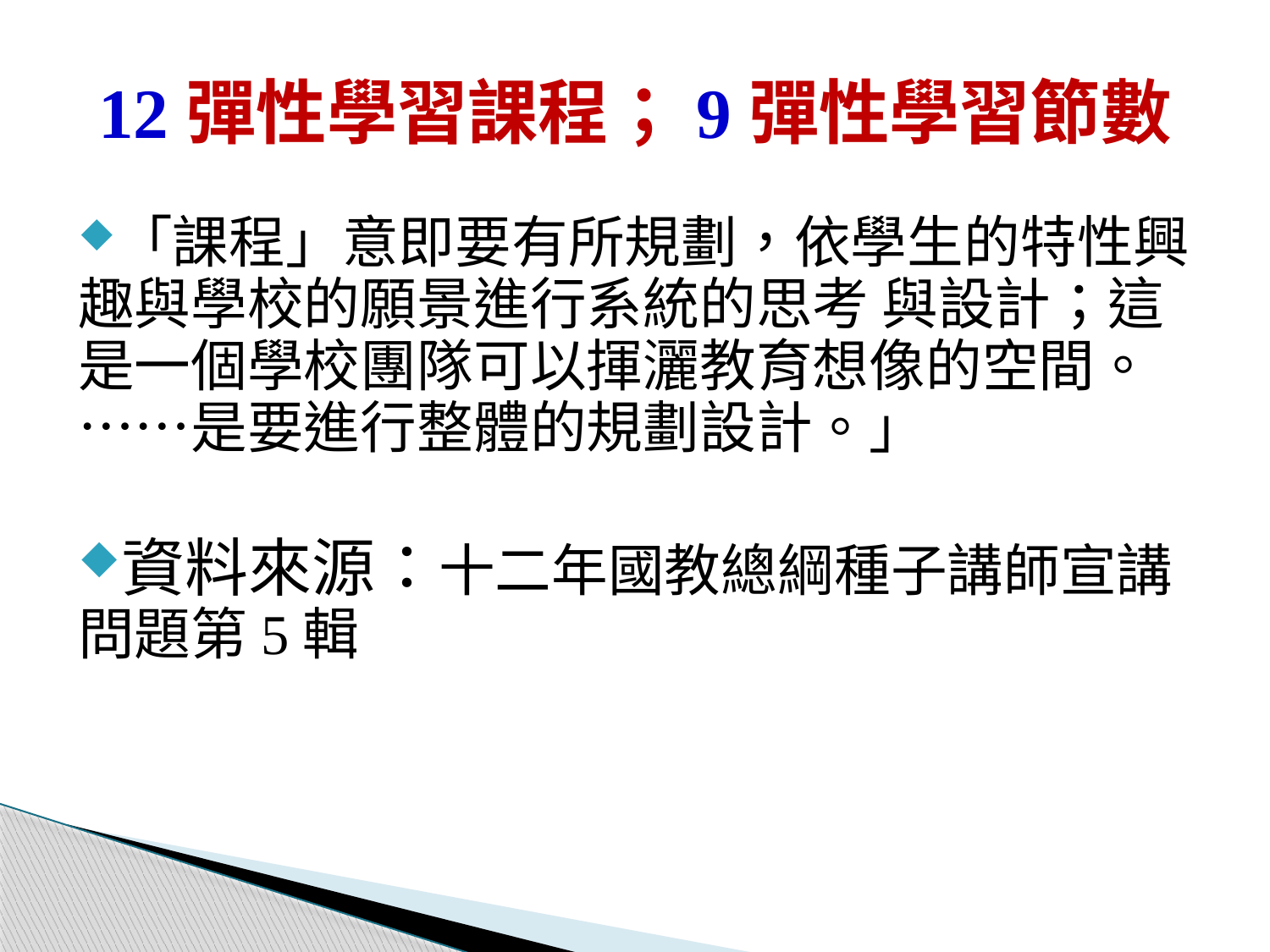

# 12彈性學習課程；9彈性學習節數
「課程」意即要有所規劃，依學生的特性興趣與學校的願景進行系統的思考 與設計；這是一個學校團隊可以揮灑教育想像的空間。……是要進行整體的規劃設計。」

資料來源：十二年國教總綱種子講師宣講問題第5輯